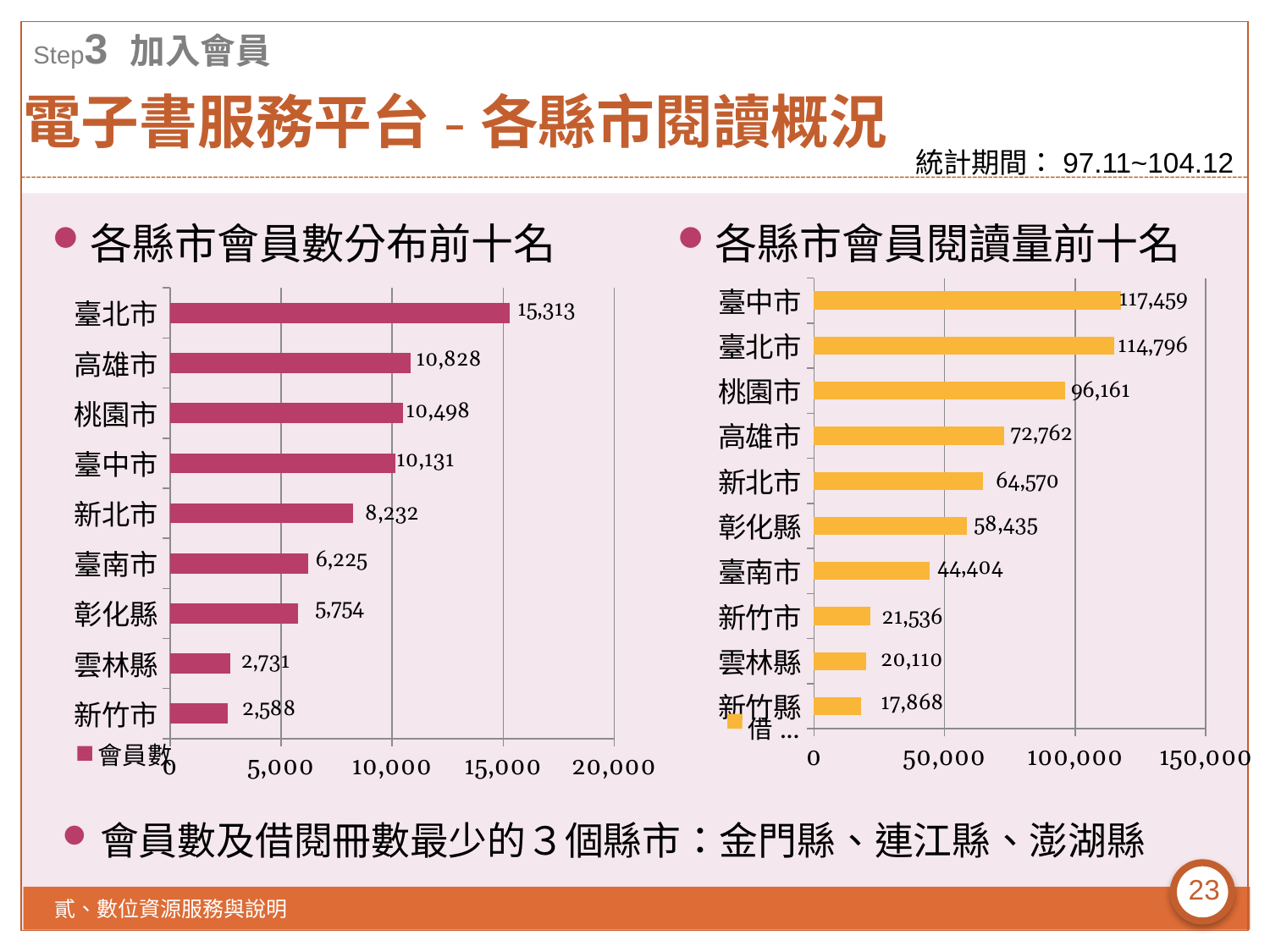

Step3 加入會員
電子書服務平台-各縣市閱讀概況
統計期間：97.11~104.12
各縣市會員數分布前十名
各縣市會員閱讀量前十名

### Chart

| Category | 借閱冊數 |
|---|---|
| 新竹縣 | 17868.0 |
| 雲林縣 | 20110.0 |
| 新竹市 | 21536.0 |
| 臺南市 | 44404.0 |
| 彰化縣 | 58435.0 |
| 新北市 | 64570.0 |
| 高雄市 | 72762.0 |
| 桃園市 | 96161.0 |
| 臺北市 | 114796.0 |
| 臺中市 | 117459.0 |

### Chart

| Category | 會員數 |
|---|---|
| 新竹市 | 2588.0 |
| 雲林縣 | 2731.0 |
| 彰化縣 | 5754.0 |
| 臺南市 | 6225.0 |
| 新北市 | 8232.0 |
| 臺中市 | 10131.0 |
| 桃園市 | 10498.0 |
| 高雄市 | 10828.0 |
| 臺北市 | 15313.0 |
會員數及借閱冊數最少的３個縣市：金門縣、連江縣、澎湖縣
貳、數位資源服務與說明